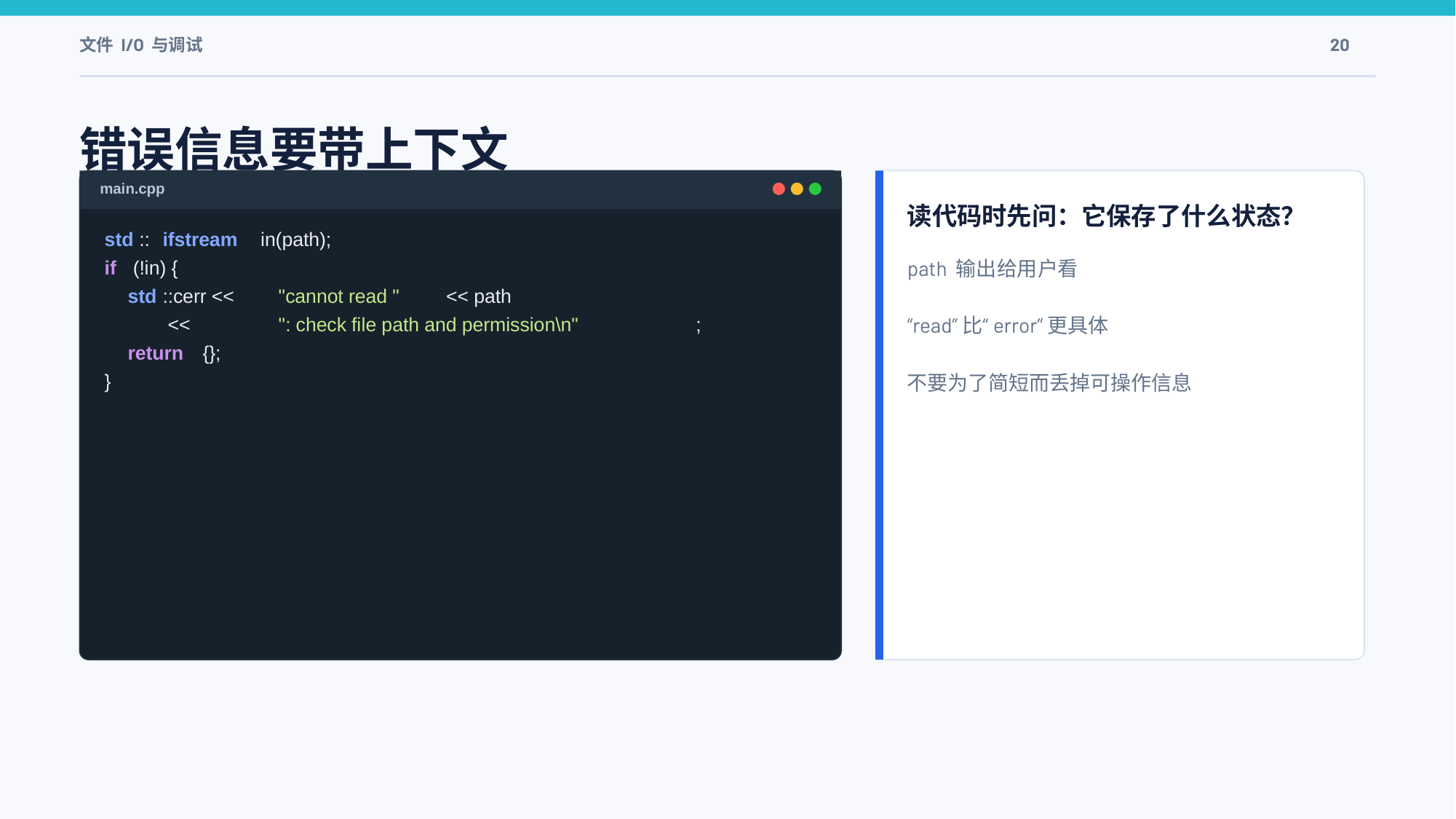

文件 I/O 与调试
20

错误信息要带上下文

main.cpp

读代码时先问：它保存了什么状态？
std
::
ifstream
 in(path);
path 输出给用户看

“read”比“error”更具体

不要为了简短而丢掉可操作信息
if
 (!in) {

std
::cerr <<
"cannot read "
 << path
            <<
": check file path and permission\n"
;

return
 {};
}